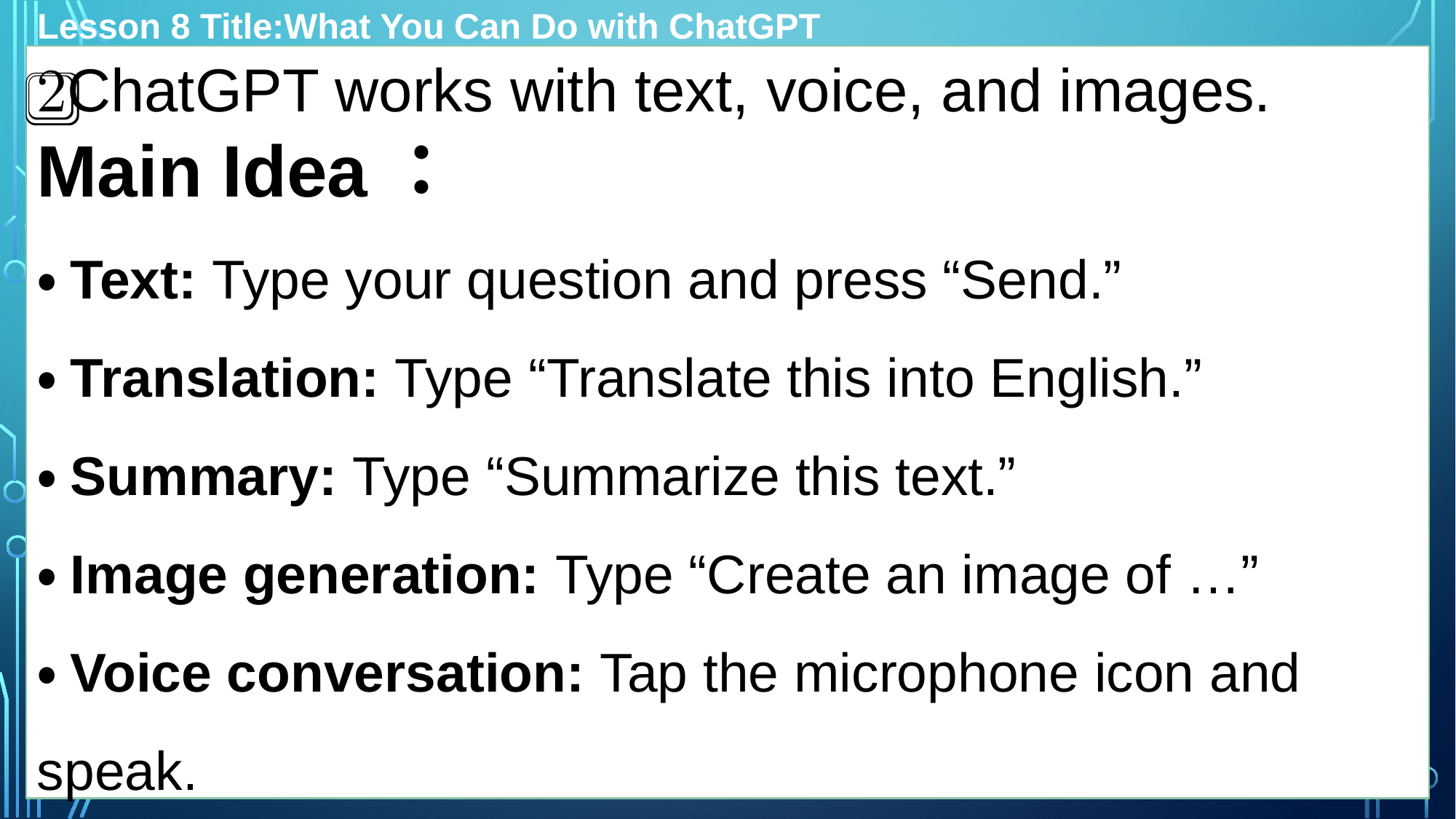

Lesson 8 Title:What You Can Do with ChatGPT

2️⃣ChatGPT works with text, voice, and images.
Main Idea：
・Text: Type your question and press “Send.”
・Translation: Type “Translate this into English.”
・Summary: Type “Summarize this text.”
・Image generation: Type “Create an image of …”
・Voice conversation: Tap the microphone icon and speak.
・Image reading: Upload a photo and ask “What is this?”